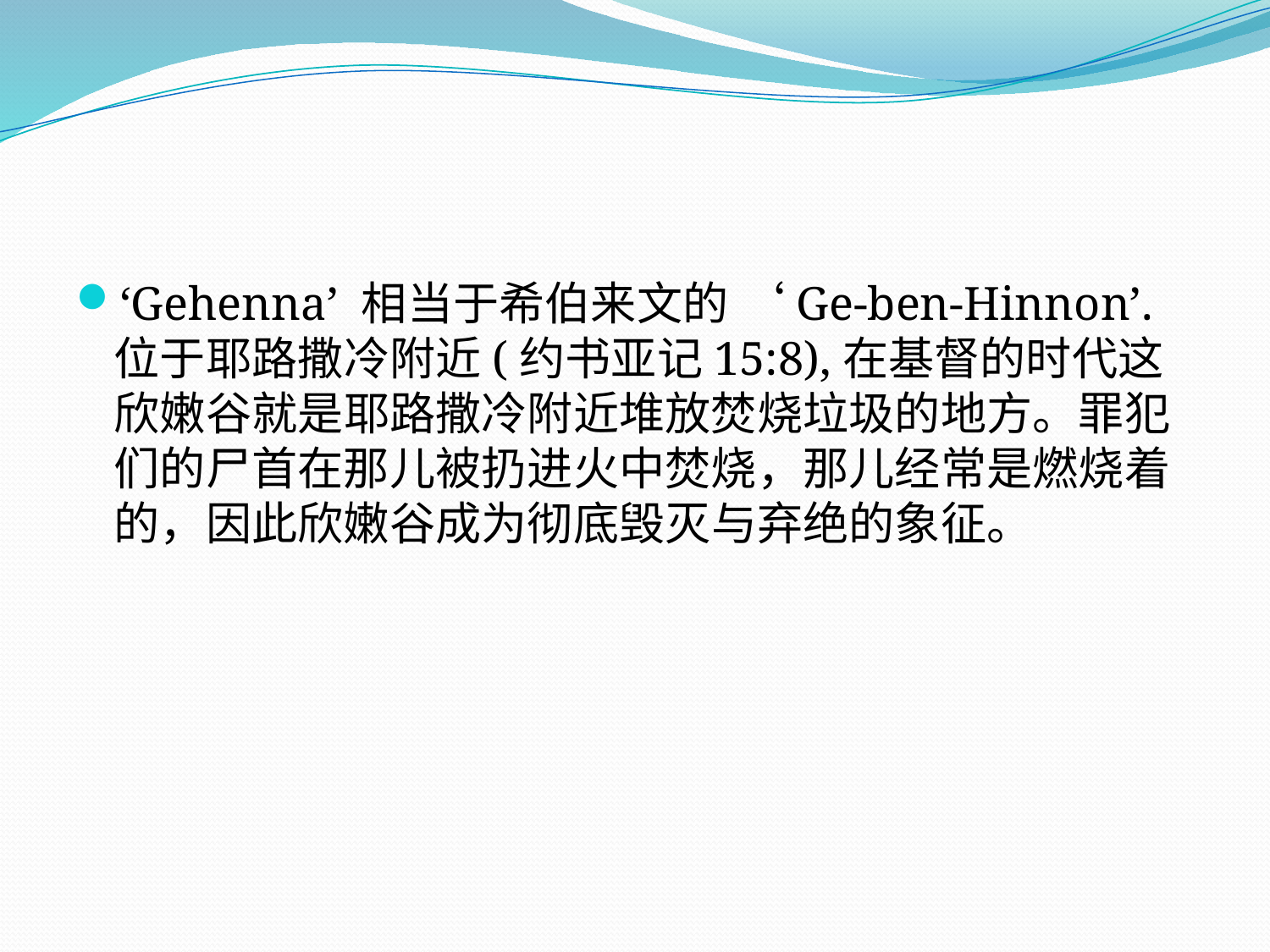

#
‘Gehenna’ 相当于希伯来文的 ‘Ge-ben-Hinnon’.位于耶路撒冷附近(约书亚记15:8),在基督的时代这欣嫩谷就是耶路撒冷附近堆放焚烧垃圾的地方。罪犯们的尸首在那儿被扔进火中焚烧，那儿经常是燃烧着的，因此欣嫩谷成为彻底毁灭与弃绝的象征。